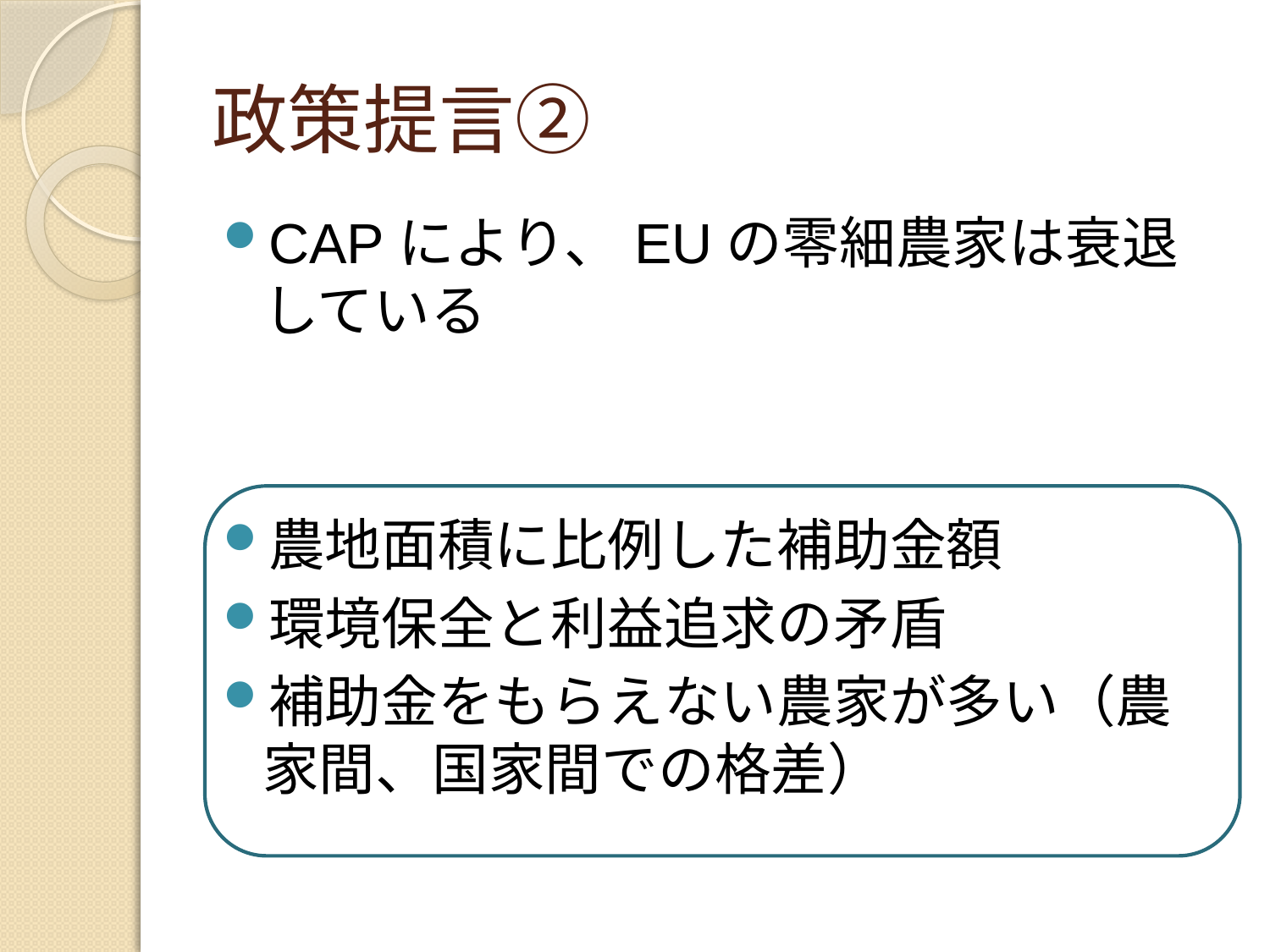

# 政策提言②
CAPにより、EUの零細農家は衰退している

農地面積に比例した補助金額
環境保全と利益追求の矛盾
補助金をもらえない農家が多い（農家間、国家間での格差）